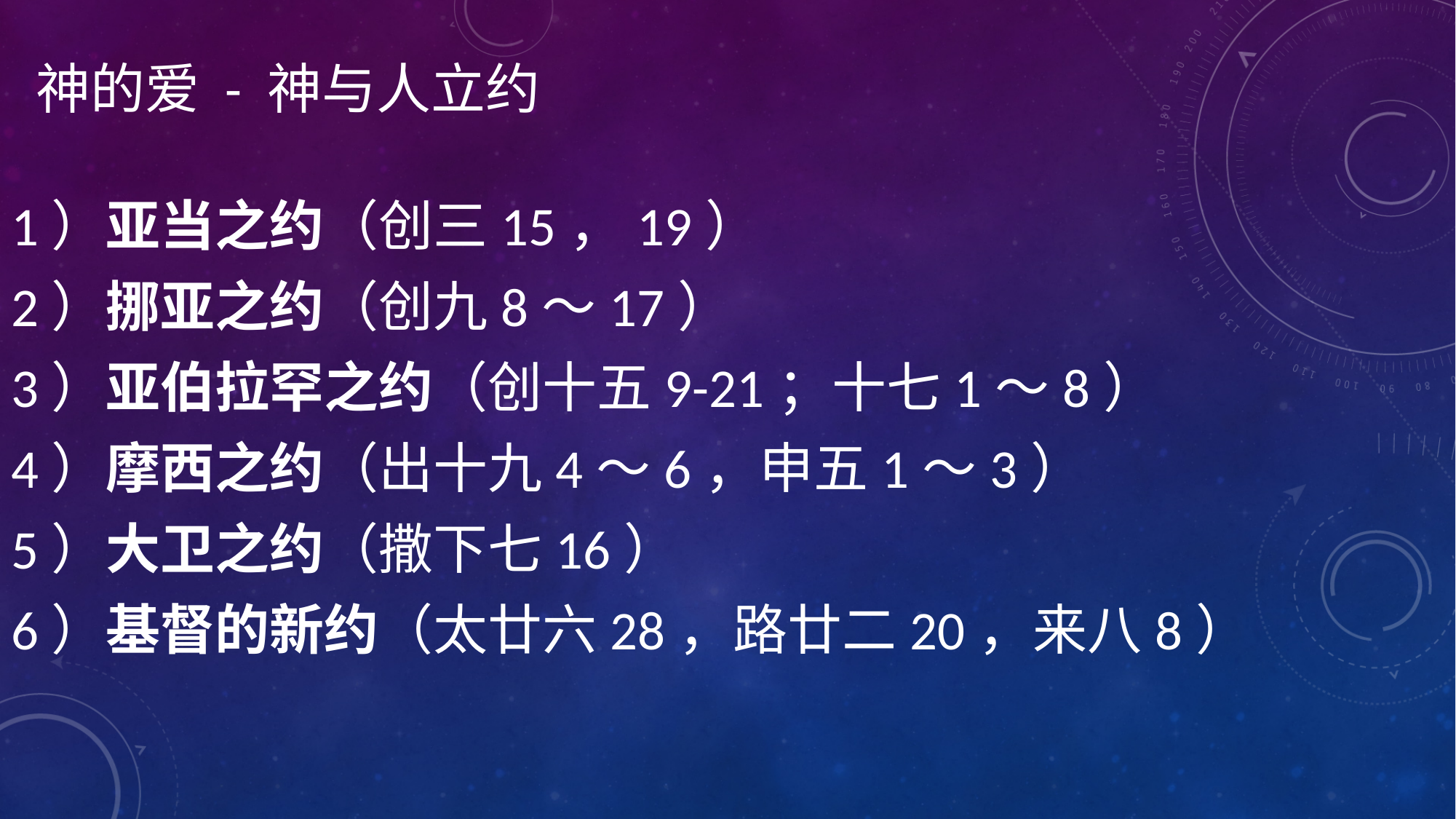

# 神的爱 - 神与人立约

1）亚当之约（创三15，19）
2）挪亚之约（创九8～17）
3）亚伯拉罕之约（创十五9-21；十七1～8）
4）摩西之约（出十九4～6，申五1～3）
5）大卫之约（撒下七16）
6）基督的新约（太廿六28，路廿二20，来八8）